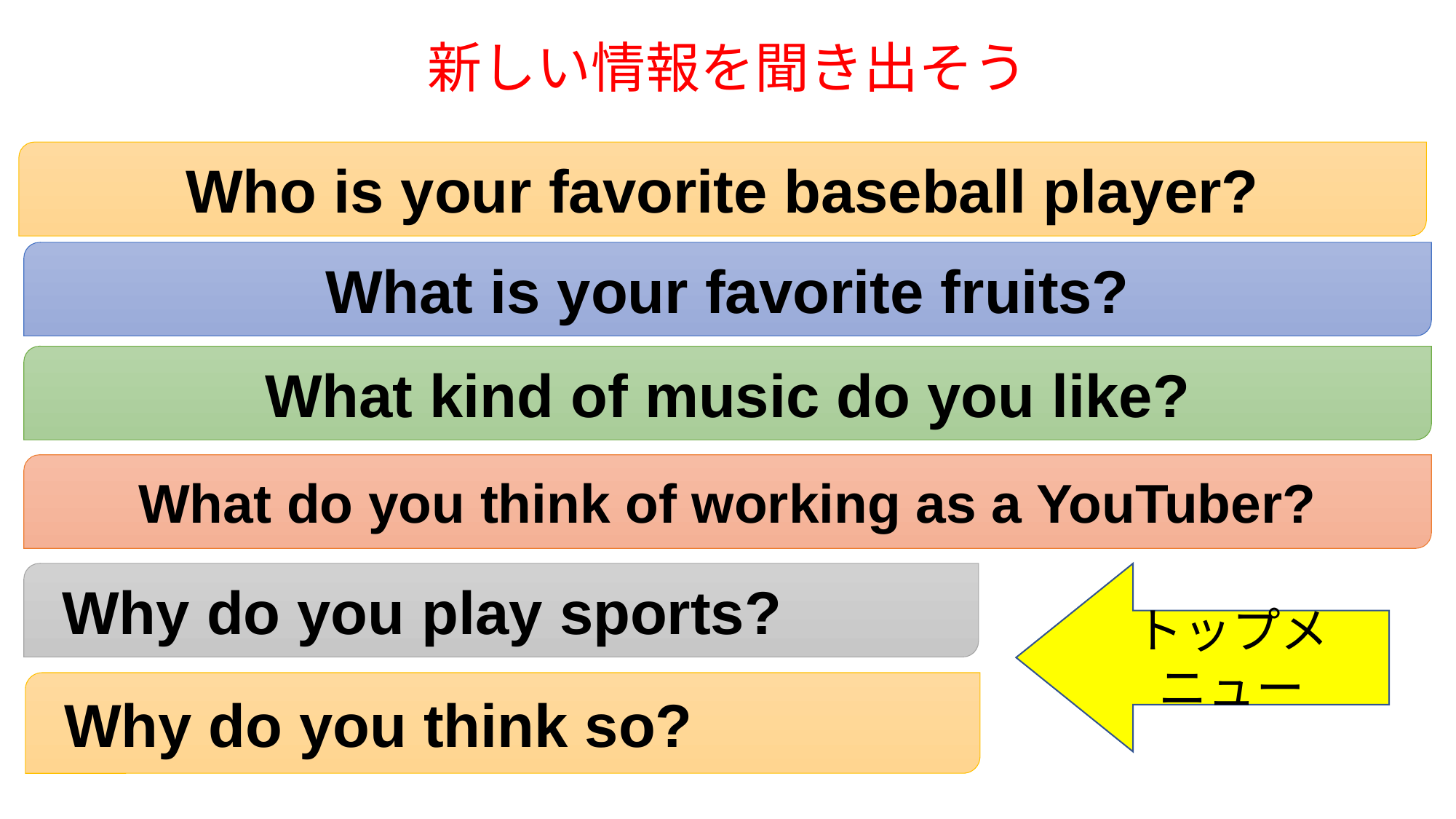

新しい情報を聞き出そう
Who is your favorite baseball player?
What is your favorite fruits?
What kind of music do you like?
What do you think of working as a YouTuber?
  Why do you play sports?
トップメニュー
  Why do you think so?